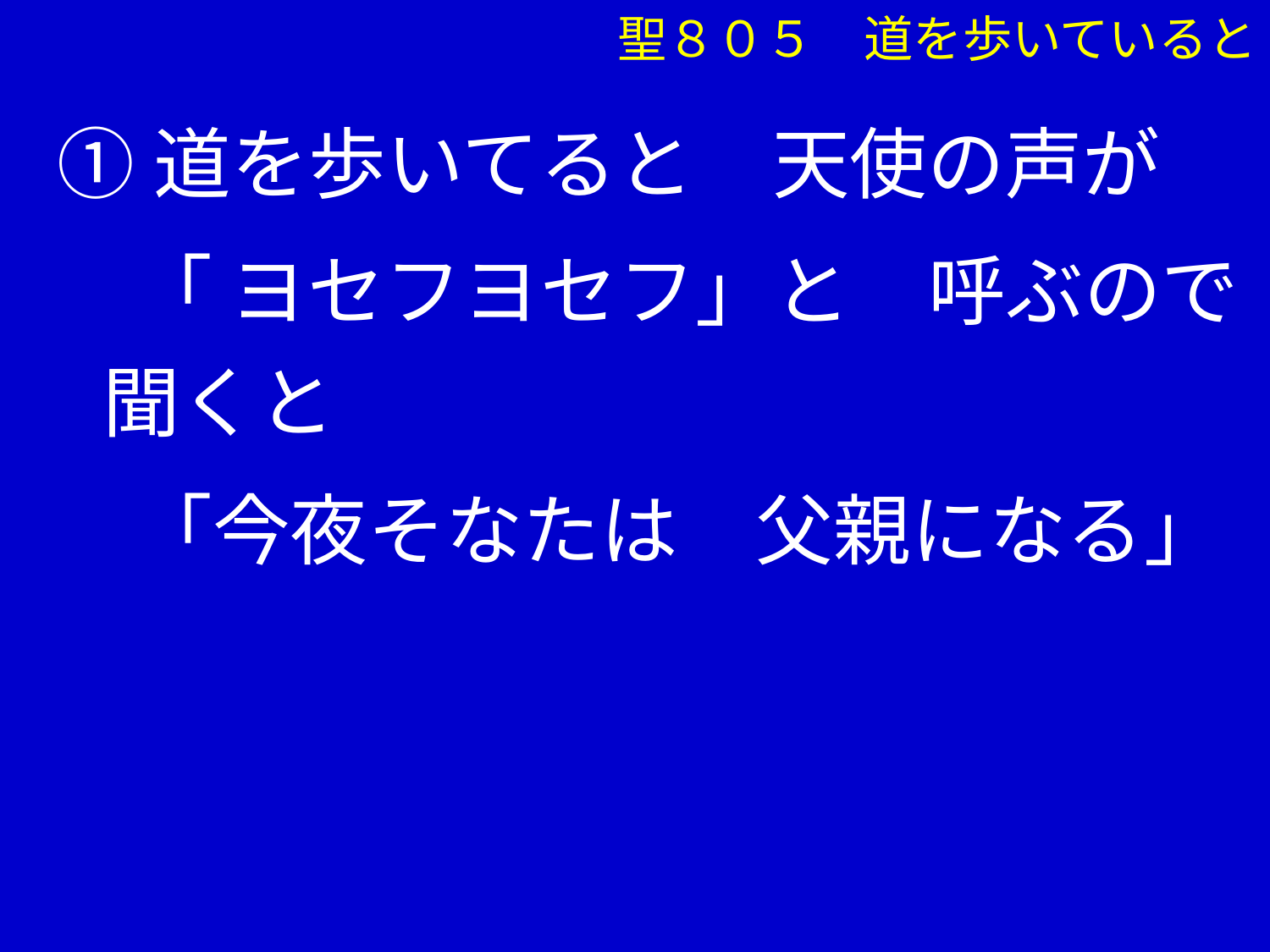

聖８０５　道を歩いていると
①道を歩いてると　天使の声が
　「 ヨセフヨセフ」と　呼ぶので聞くと
　「今夜そなたは　父親になる」